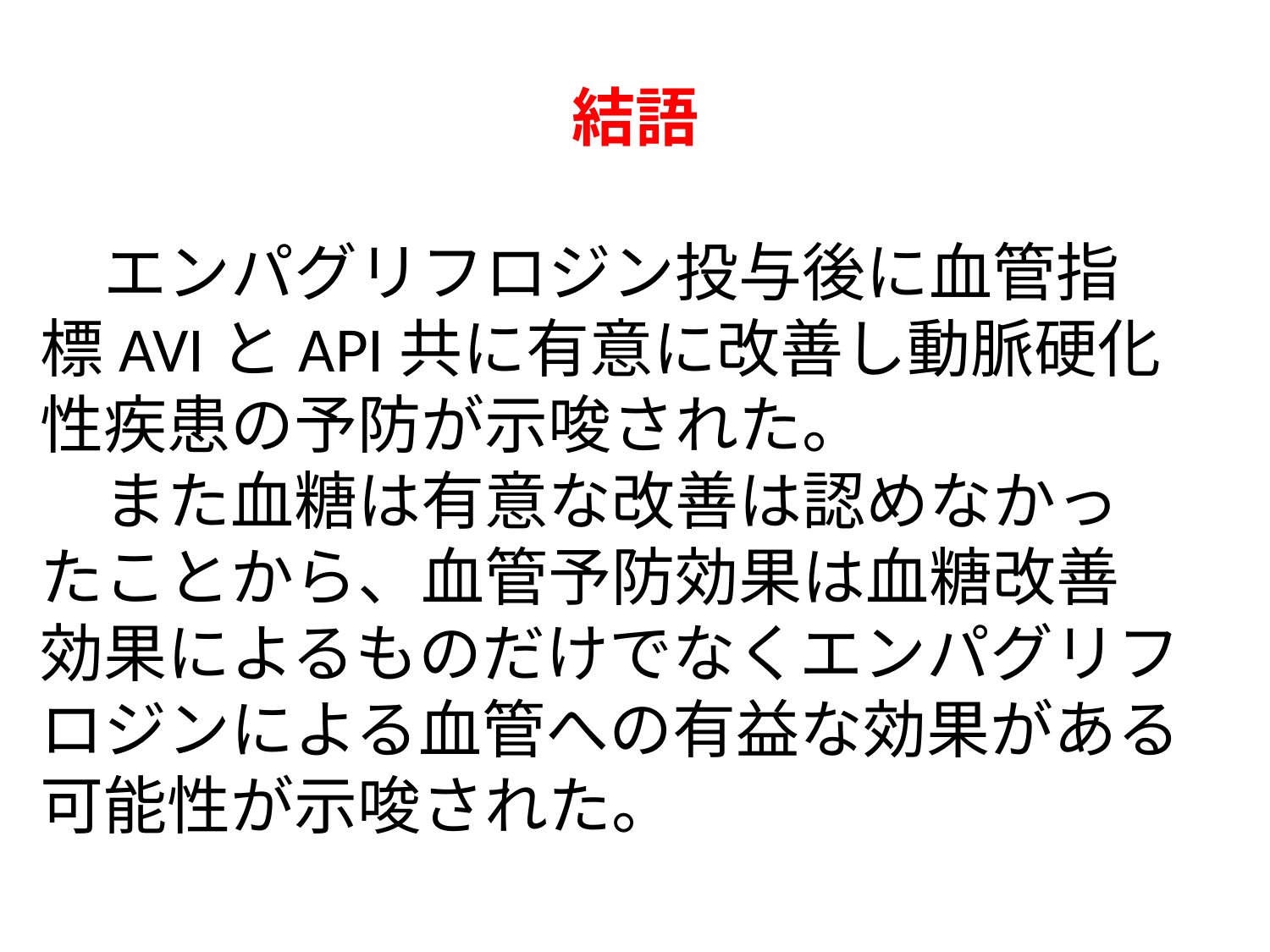

# 結語
　エンパグリフロジン投与後に血管指標AVIとAPI共に有意に改善し動脈硬化性疾患の予防が示唆された。
　また血糖は有意な改善は認めなかったことから、血管予防効果は血糖改善効果によるものだけでなくエンパグリフロジンによる血管への有益な効果がある可能性が示唆された。